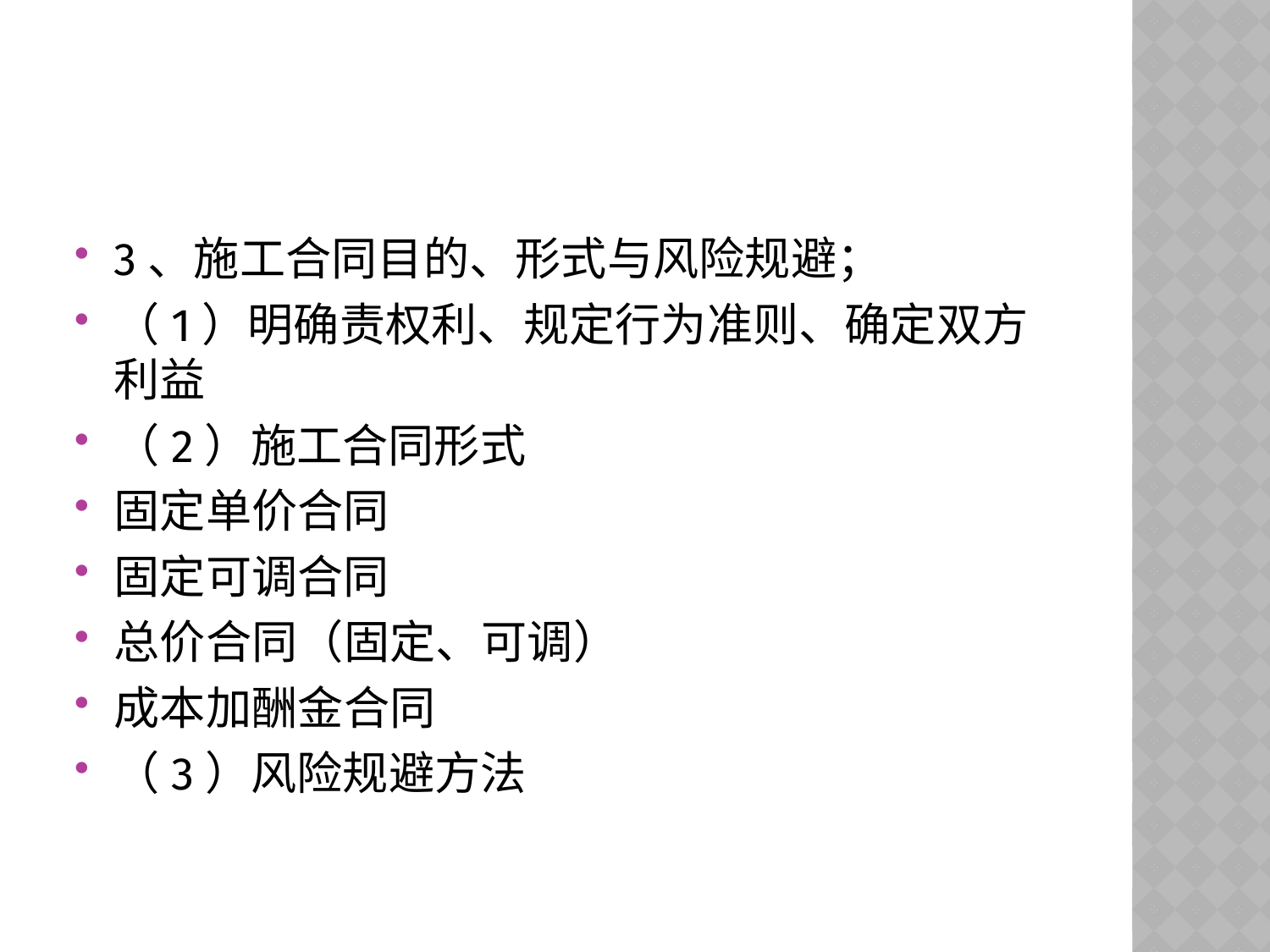

#
3、施工合同目的、形式与风险规避；
（1）明确责权利、规定行为准则、确定双方利益
（2）施工合同形式
固定单价合同
固定可调合同
总价合同（固定、可调）
成本加酬金合同
（3）风险规避方法